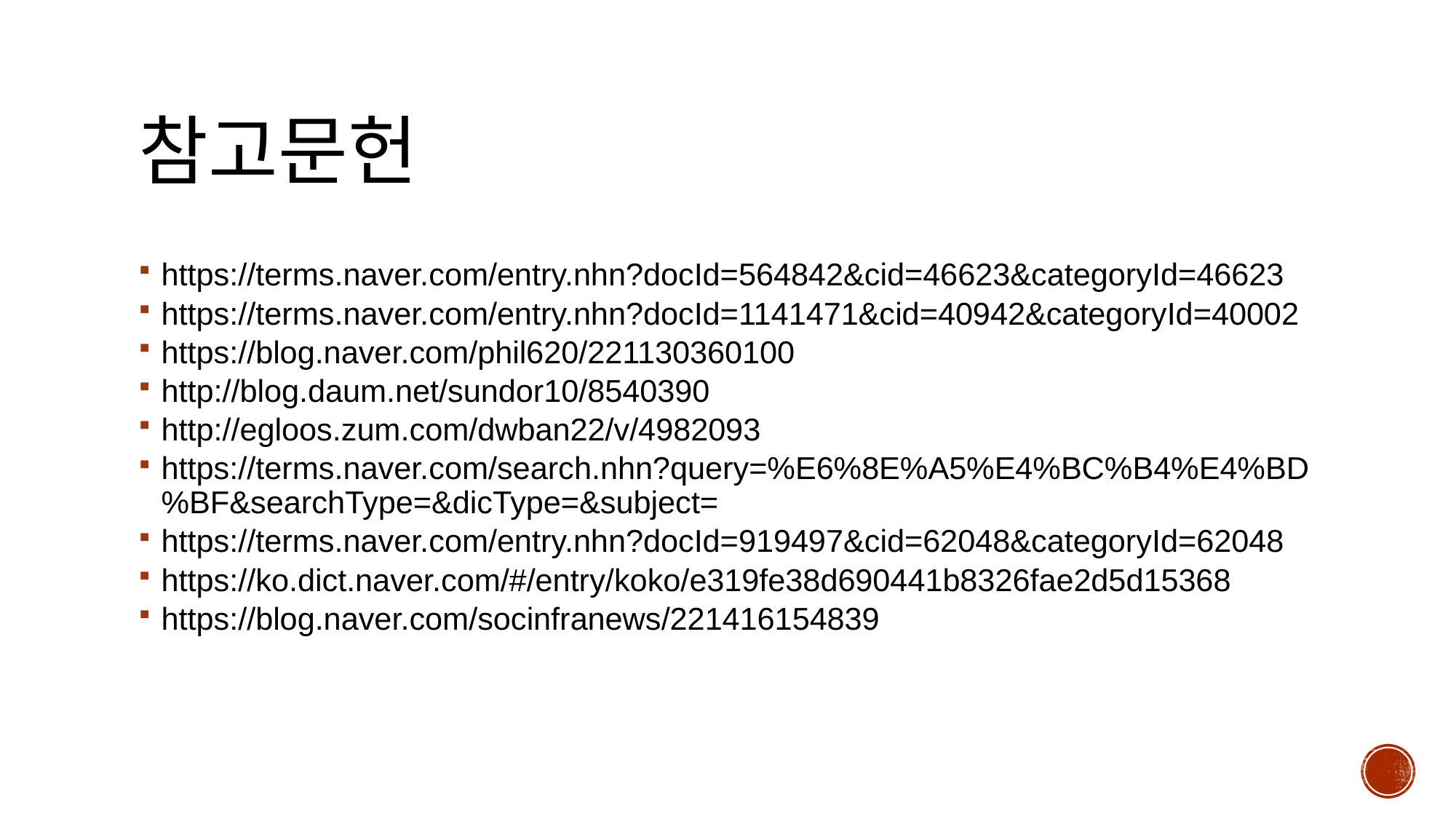

# 참고문헌
https://terms.naver.com/entry.nhn?docId=564842&cid=46623&categoryId=46623
https://terms.naver.com/entry.nhn?docId=1141471&cid=40942&categoryId=40002
https://blog.naver.com/phil620/221130360100
http://blog.daum.net/sundor10/8540390
http://egloos.zum.com/dwban22/v/4982093
https://terms.naver.com/search.nhn?query=%E6%8E%A5%E4%BC%B4%E4%BD%BF&searchType=&dicType=&subject=
https://terms.naver.com/entry.nhn?docId=919497&cid=62048&categoryId=62048
https://ko.dict.naver.com/#/entry/koko/e319fe38d690441b8326fae2d5d15368
https://blog.naver.com/socinfranews/221416154839